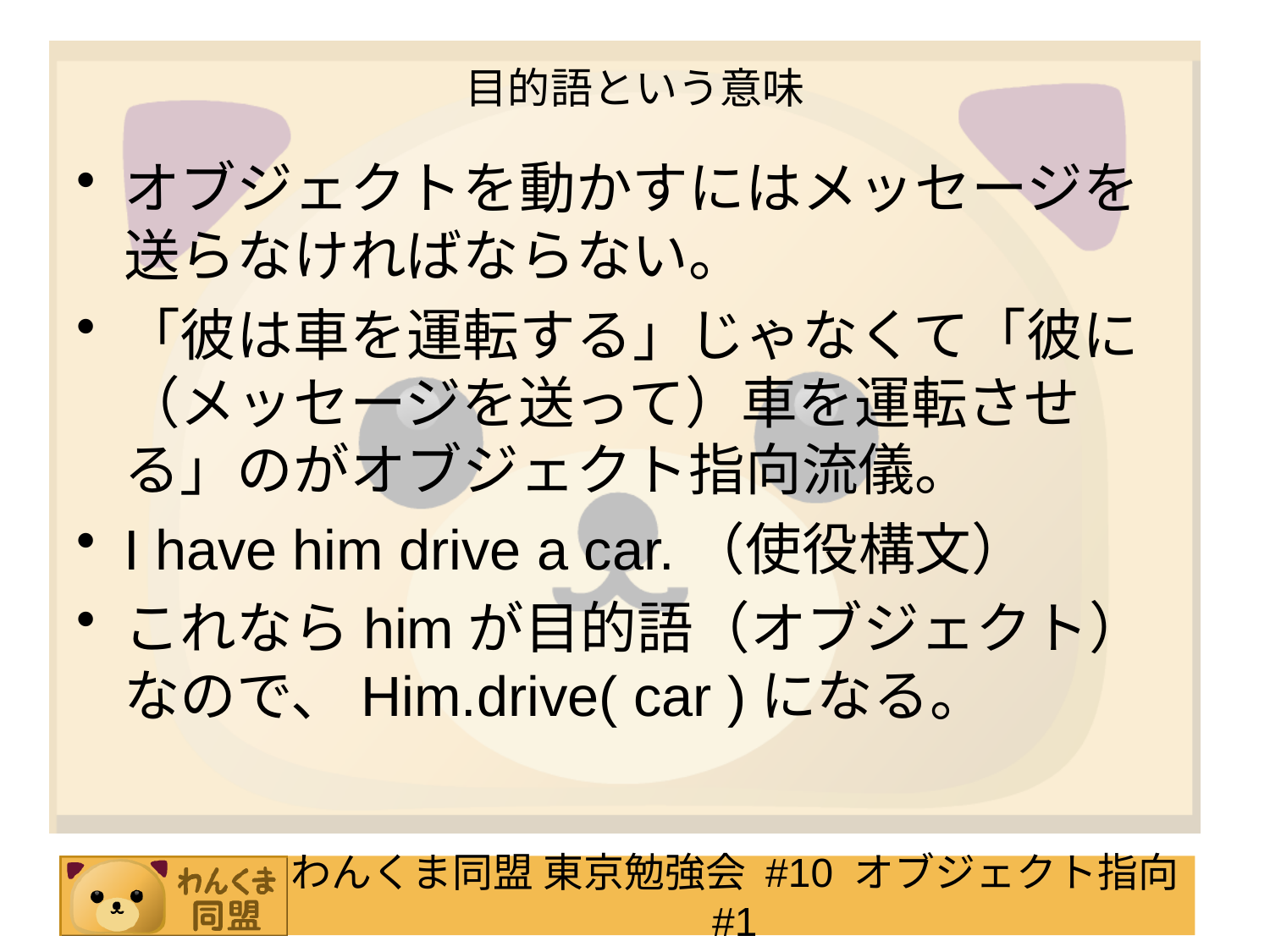

# 目的語という意味
オブジェクトを動かすにはメッセージを送らなければならない。
「彼は車を運転する」じゃなくて「彼に（メッセージを送って）車を運転させる」のがオブジェクト指向流儀。
I have him drive a car.（使役構文）
これならhimが目的語（オブジェクト）なので、Him.drive( car )になる。